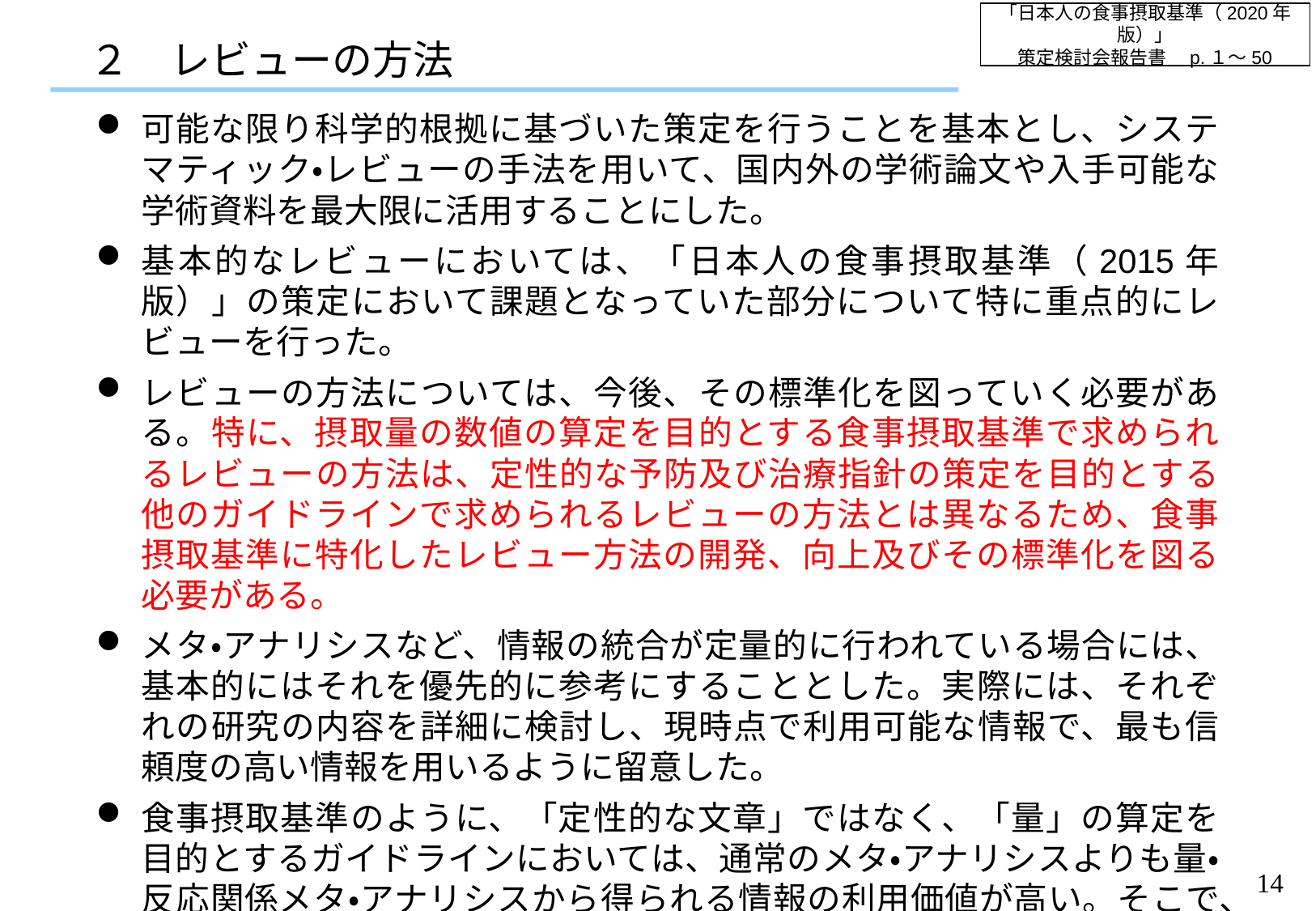

「日本人の食事摂取基準（2020年版）」
策定検討会報告書　p.１～50
２　レビューの方法

可能な限り科学的根拠に基づいた策定を行うことを基本とし、システマティック・レビューの手法を用いて、国内外の学術論文や入手可能な学術資料を最大限に活用することにした。
基本的なレビューにおいては、「日本人の食事摂取基準（2015年版）」の策定において課題となっていた部分について特に重点的にレビューを行った。
レビューの方法については、今後、その標準化を図っていく必要がある。特に、摂取量の数値の算定を目的とする食事摂取基準で求められるレビューの方法は、定性的な予防及び治療指針の策定を目的とする他のガイドラインで求められるレビューの方法とは異なるため、食事摂取基準に特化したレビュー方法の開発、向上及びその標準化を図る必要がある。
メタ・アナリシスなど、情報の統合が定量的に行われている場合には、基本的にはそれを優先的に参考にすることとした。実際には、それぞれの研究の内容を詳細に検討し、現時点で利用可能な情報で、最も信頼度の高い情報を用いるように留意した。
食事摂取基準のように、「定性的な文章」ではなく、「量」の算定を目的とするガイドラインにおいては、通常のメタ・アナリシスよりも量・反応関係メタ・アナリシスから得られる情報の利用価値が高い。そこで、今回の策定では、目標量に限って、エビデンスレベルを付すことにした。
14